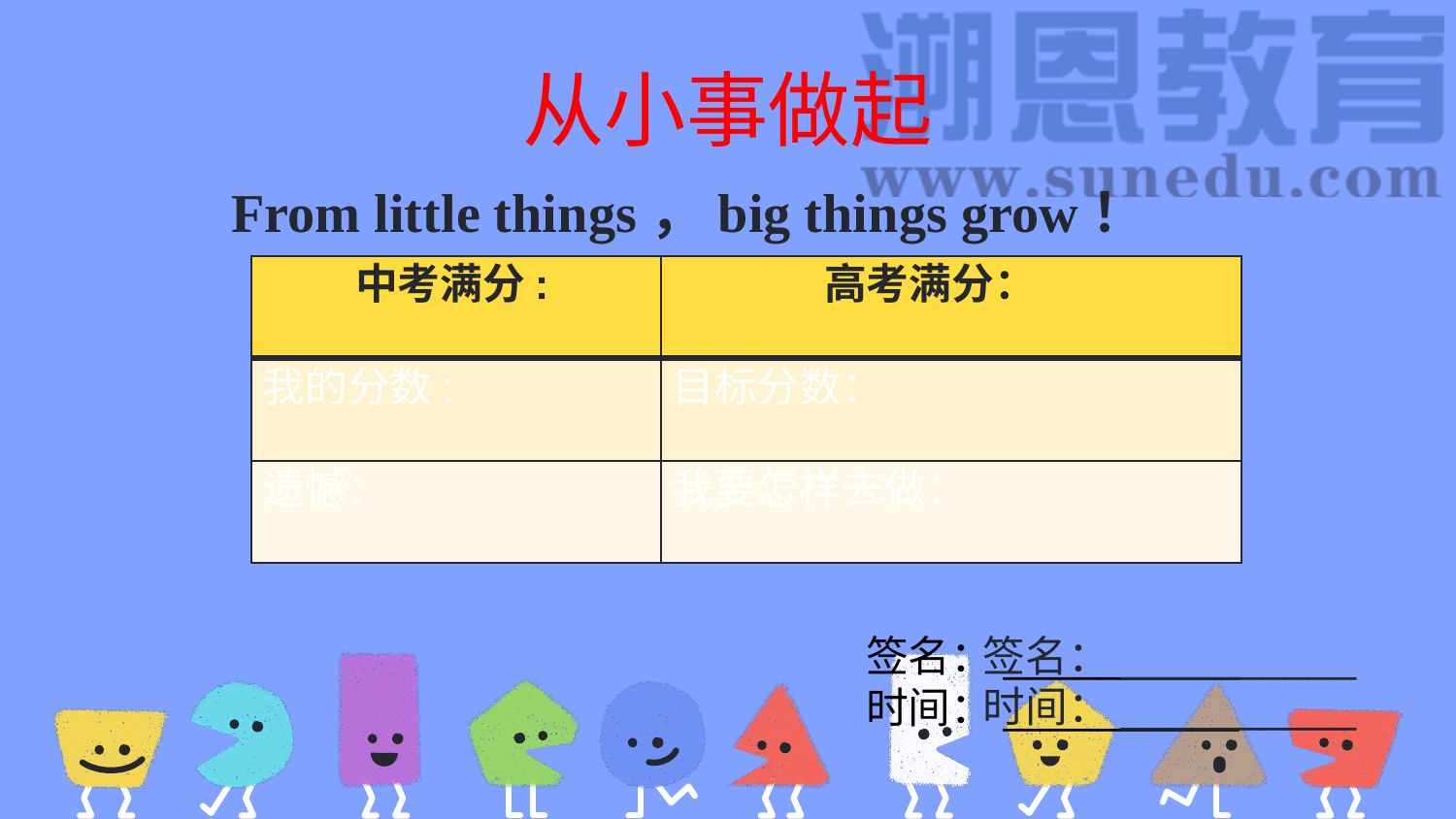

从小事做起

From little things，big things grow！
| 中考满分: | 高考满分： |
| --- | --- |
| 我的分数: | 目标分数： |
| 遗憾： | 我要怎样去做： |
签名：__________
时间：__________
签名：__________
时间：__________